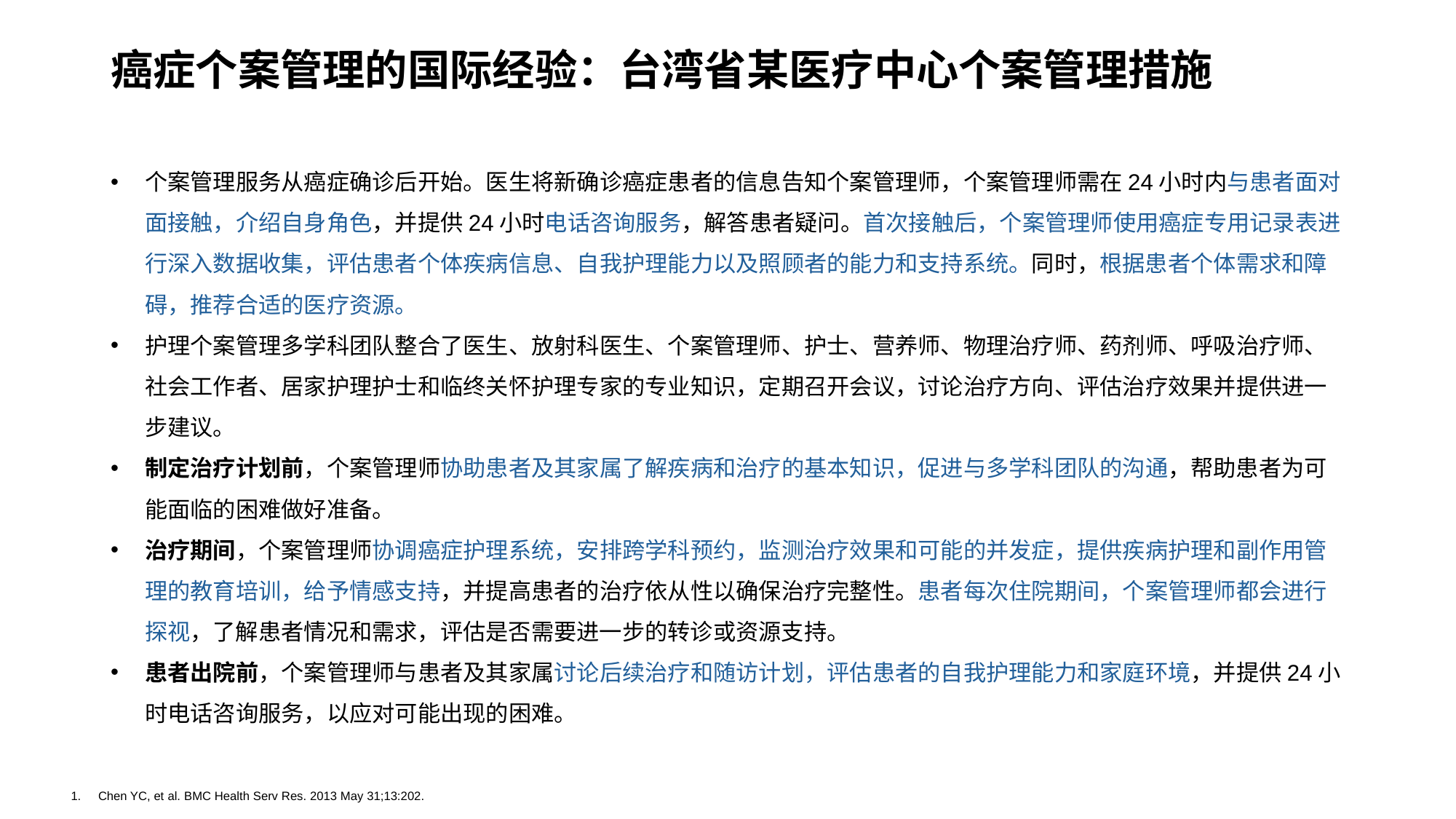

# 癌症个案管理的国际经验：台湾省某医疗中心个案管理措施
个案管理服务从癌症确诊后开始。医生将新确诊癌症患者的信息告知个案管理师，个案管理师需在24小时内与患者面对面接触，介绍自身角色，并提供24小时电话咨询服务，解答患者疑问。首次接触后，个案管理师使用癌症专用记录表进行深入数据收集，评估患者个体疾病信息、自我护理能力以及照顾者的能力和支持系统。同时，根据患者个体需求和障碍，推荐合适的医疗资源。
护理个案管理多学科团队整合了医生、放射科医生、个案管理师、护士、营养师、物理治疗师、药剂师、呼吸治疗师、社会工作者、居家护理护士和临终关怀护理专家的专业知识，定期召开会议，讨论治疗方向、评估治疗效果并提供进一步建议。
制定治疗计划前，个案管理师协助患者及其家属了解疾病和治疗的基本知识，促进与多学科团队的沟通，帮助患者为可能面临的困难做好准备。
治疗期间，个案管理师协调癌症护理系统，安排跨学科预约，监测治疗效果和可能的并发症，提供疾病护理和副作用管理的教育培训，给予情感支持，并提高患者的治疗依从性以确保治疗完整性。患者每次住院期间，个案管理师都会进行探视，了解患者情况和需求，评估是否需要进一步的转诊或资源支持。
患者出院前，个案管理师与患者及其家属讨论后续治疗和随访计划，评估患者的自我护理能力和家庭环境，并提供24小时电话咨询服务，以应对可能出现的困难。
Chen YC, et al. BMC Health Serv Res. 2013 May 31;13:202.